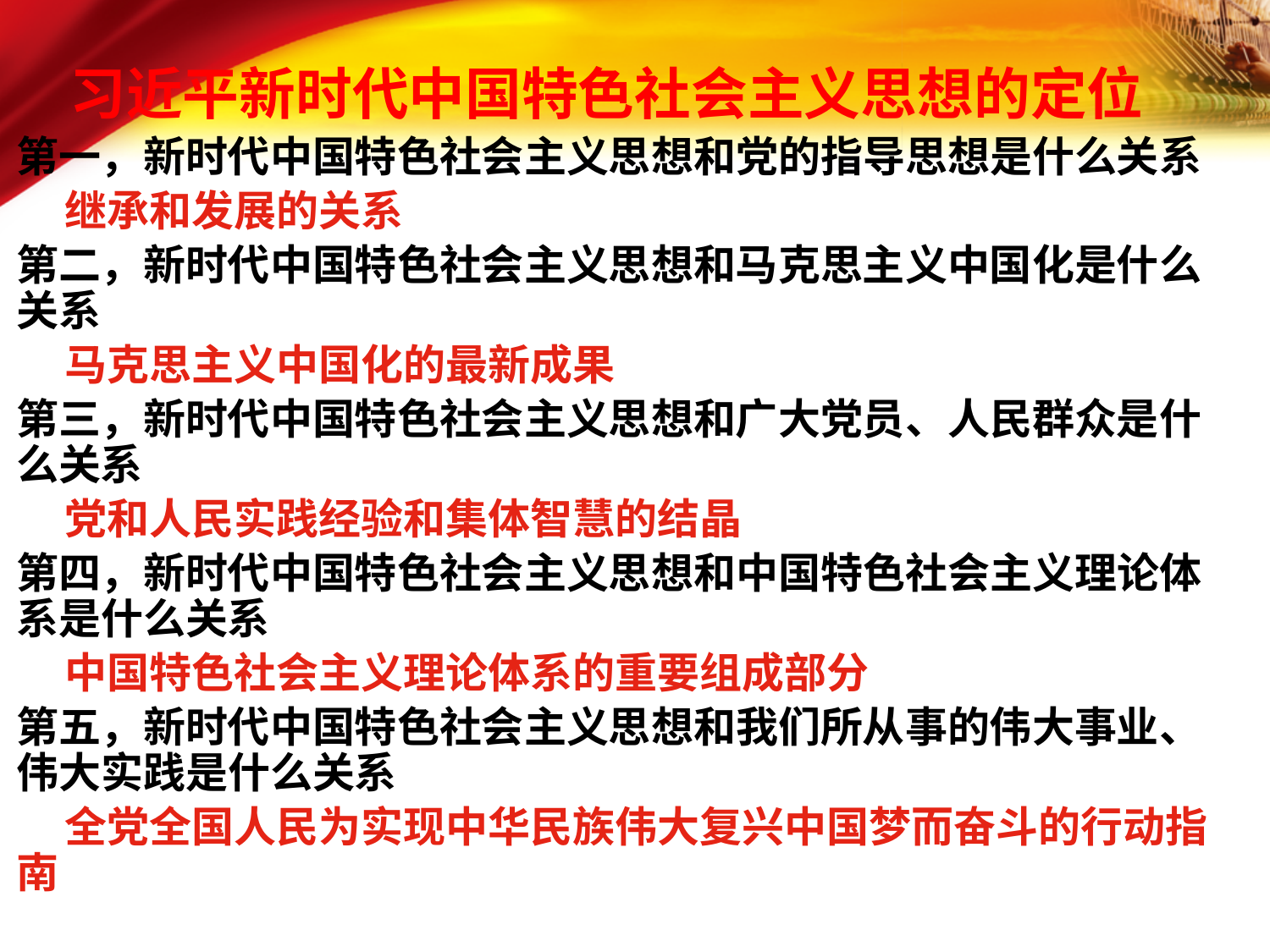

习近平新时代中国特色社会主义思想的定位
第一，新时代中国特色社会主义思想和党的指导思想是什么关系
    继承和发展的关系
第二，新时代中国特色社会主义思想和马克思主义中国化是什么关系
    马克思主义中国化的最新成果
第三，新时代中国特色社会主义思想和广大党员、人民群众是什么关系
    党和人民实践经验和集体智慧的结晶
第四，新时代中国特色社会主义思想和中国特色社会主义理论体系是什么关系
    中国特色社会主义理论体系的重要组成部分
第五，新时代中国特色社会主义思想和我们所从事的伟大事业、伟大实践是什么关系
    全党全国人民为实现中华民族伟大复兴中国梦而奋斗的行动指南